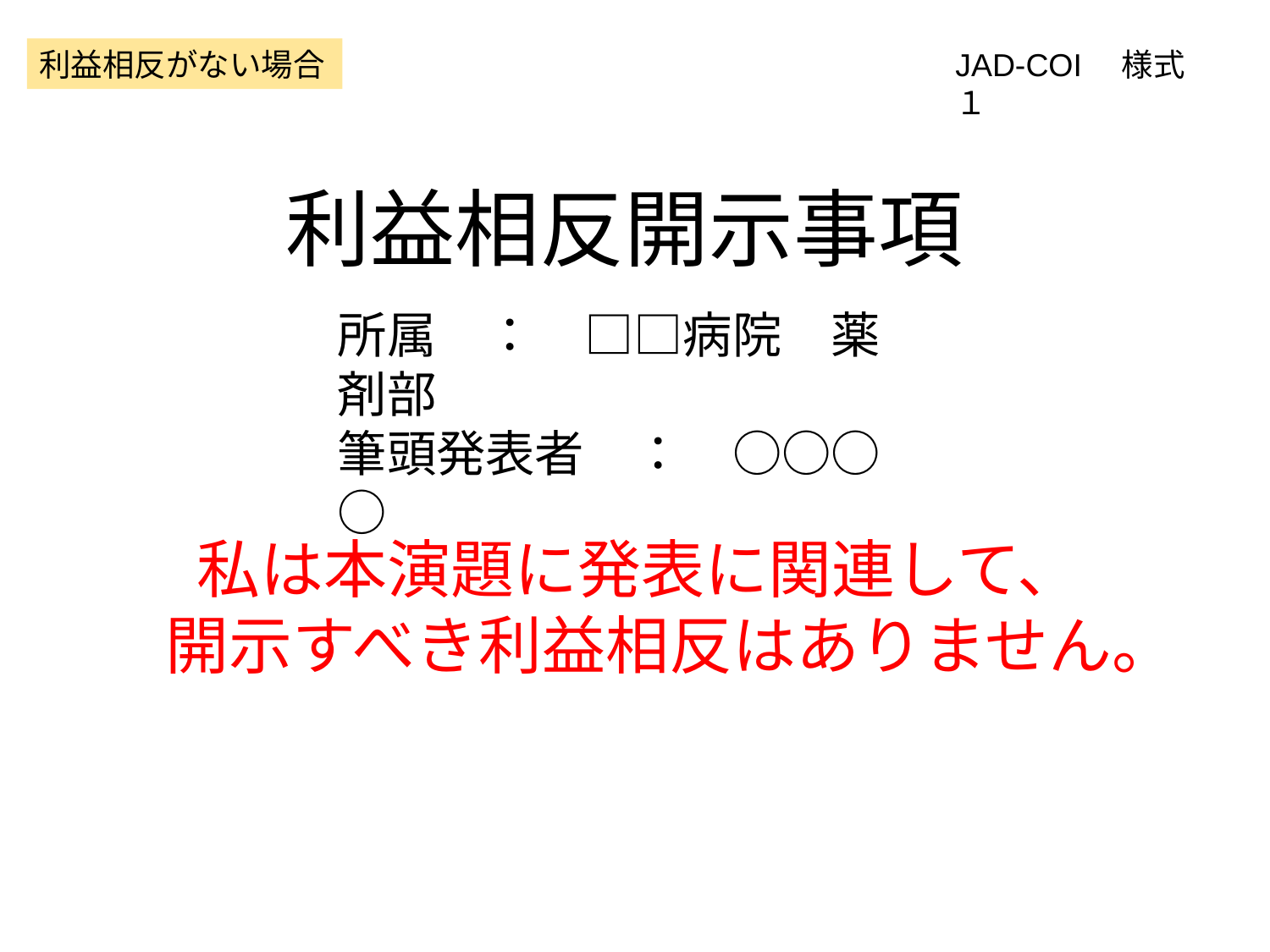

利益相反がない場合
JAD-COI　様式 １
利益相反開示事項
所属　：　□□病院　薬剤部
筆頭発表者　：　○○○○
私は本演題に発表に関連して、
開示すべき利益相反はありません。